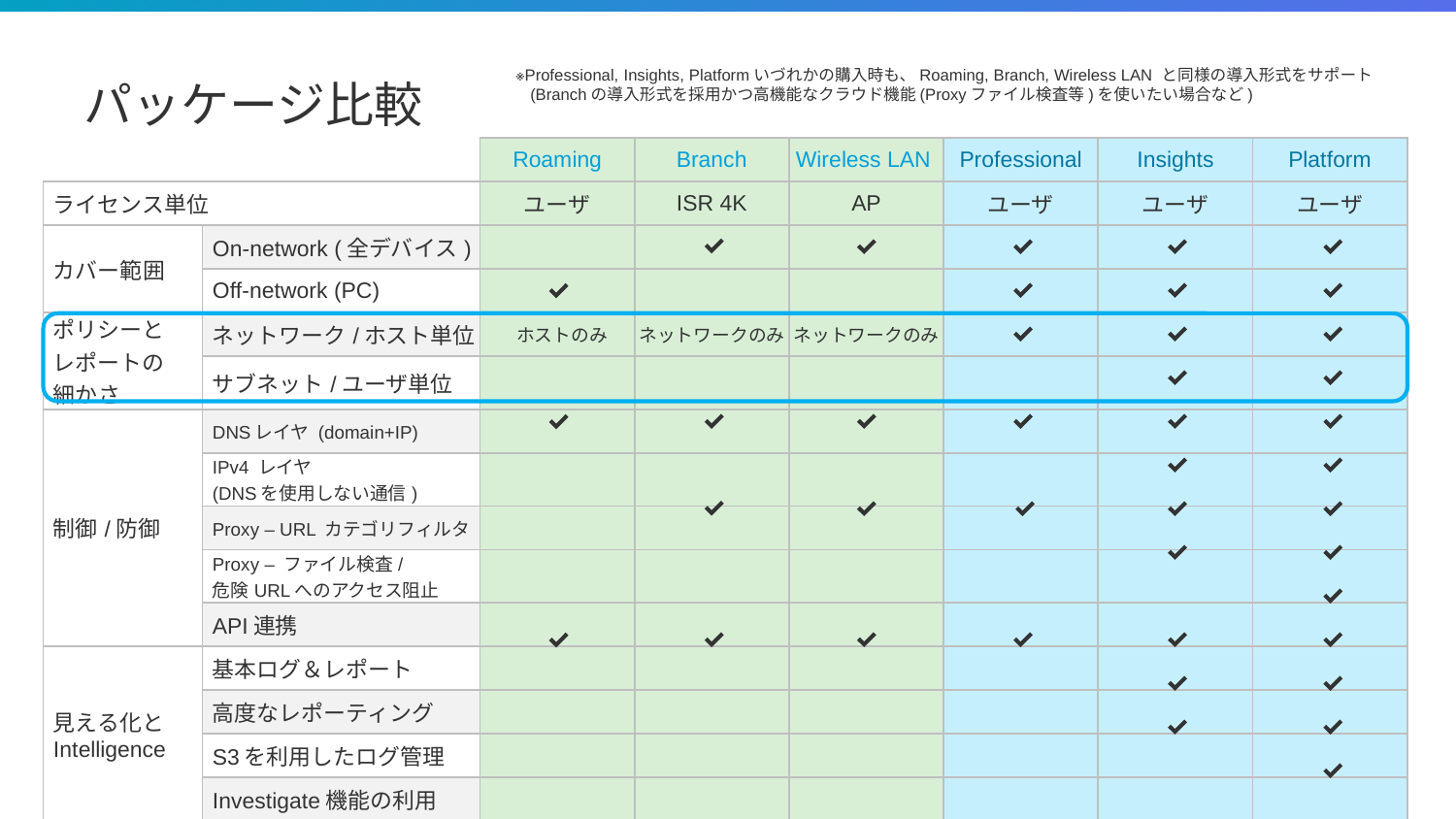

※Professional, Insights, Platformいづれかの購入時も、Roaming, Branch, Wireless LAN と同様の導入形式をサポート
   (Branchの導入形式を採用かつ高機能なクラウド機能(Proxyファイル検査等)を使いたい場合など)
# パッケージ比較
|  |  | Roaming | Branch | Wireless LAN | Professional | Insights | Platform |
| --- | --- | --- | --- | --- | --- | --- | --- |
| ライセンス単位 |  | ユーザ | ISR 4K | AP | ユーザ | ユーザ | ユーザ |
| カバー範囲 | On-network (全デバイス) |  |  |  |  |  |  |
|  | Off-network (PC) |  |  |  |  |  |  |
| ポリシーと レポートの 細かさ | ネットワーク/ホスト単位 | ホストのみ | ネットワークのみ | ネットワークのみ |  |  |  |
|  | サブネット/ユーザ単位 |  |  |  |  |  |  |
| 制御/防御 | DNSレイヤ (domain+IP) |  |  |  |  |  |  |
|  | IPv4 レイヤ (DNSを使用しない通信) |  |  |  |  |  |  |
|  | Proxy – URL カテゴリフィルタ |  |  |  |  |  |  |
|  | Proxy – ファイル検査/ 危険URLへのアクセス阻止 |  |  |  |  |  |  |
|  | API連携 |  |  |  |  |  |  |
| 見える化と Intelligence | 基本ログ＆レポート |  |  |  |  |  |  |
|  | 高度なレポーティング |  |  |  |  |  |  |
|  | S3を利用したログ管理 |  |  |  |  |  |  |
|  | Investigate機能の利用 |  |  |  |  |  |  |